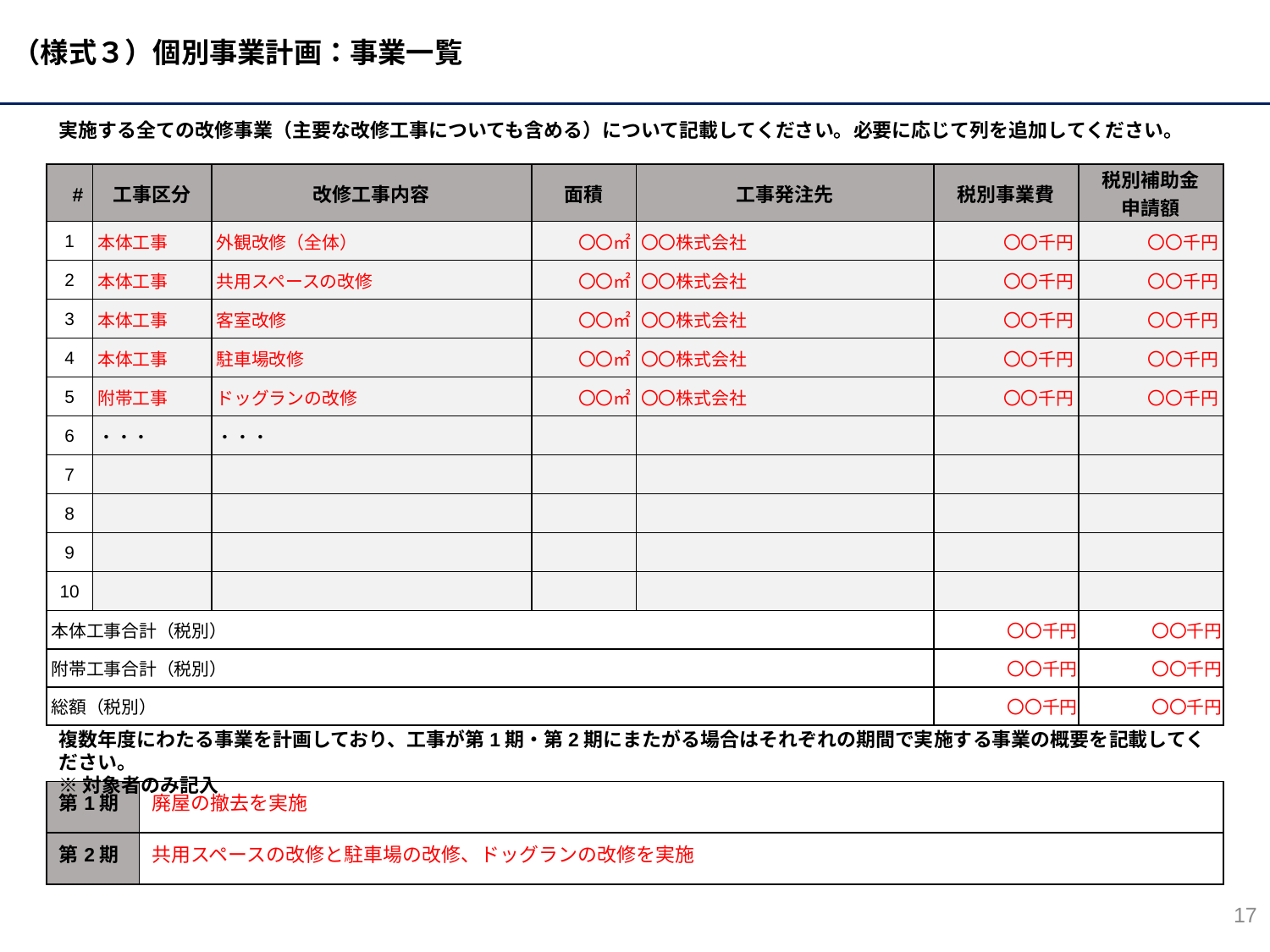

実施する全ての改修事業（主要な改修工事についても含める）について記載してください。必要に応じて列を追加してください。
| # | 工事区分 | 改修工事内容 | 面積 | 工事発注先 | 税別事業費 | 税別補助金 申請額 |
| --- | --- | --- | --- | --- | --- | --- |
| 1 | 本体工事 | 外観改修（全体） | 〇〇㎡ | 〇〇株式会社 | 〇〇千円 | 〇〇千円 |
| 2 | 本体工事 | 共用スペースの改修 | 〇〇㎡ | 〇〇株式会社 | 〇〇千円 | 〇〇千円 |
| 3 | 本体工事 | 客室改修 | 〇〇㎡ | 〇〇株式会社 | 〇〇千円 | 〇〇千円 |
| 4 | 本体工事 | 駐車場改修 | 〇〇㎡ | 〇〇株式会社 | 〇〇千円 | 〇〇千円 |
| 5 | 附帯工事 | ドッグランの改修 | 〇〇㎡ | 〇〇株式会社 | 〇〇千円 | 〇〇千円 |
| 6 | ・・・ | ・・・ |  |  |  |  |
| 7 |  |  |  |  |  |  |
| 8 |  |  |  |  |  |  |
| 9 |  |  |  |  |  |  |
| 10 |  |  |  |  |  |  |
| 本体工事合計（税別） |  |  |  |  | 〇〇千円 | 〇〇千円 |
| 附帯工事合計（税別） |  |  |  |  | 〇〇千円 | 〇〇千円 |
| 総額（税別） |  |  |  |  | 〇〇千円 | 〇〇千円 |
複数年度にわたる事業を計画しており、工事が第1期・第2期にまたがる場合はそれぞれの期間で実施する事業の概要を記載してください。
※対象者のみ記入
| 第1期 | 廃屋の撤去を実施 |
| --- | --- |
| 第2期 | 共用スペースの改修と駐車場の改修、ドッグランの改修を実施 |
17